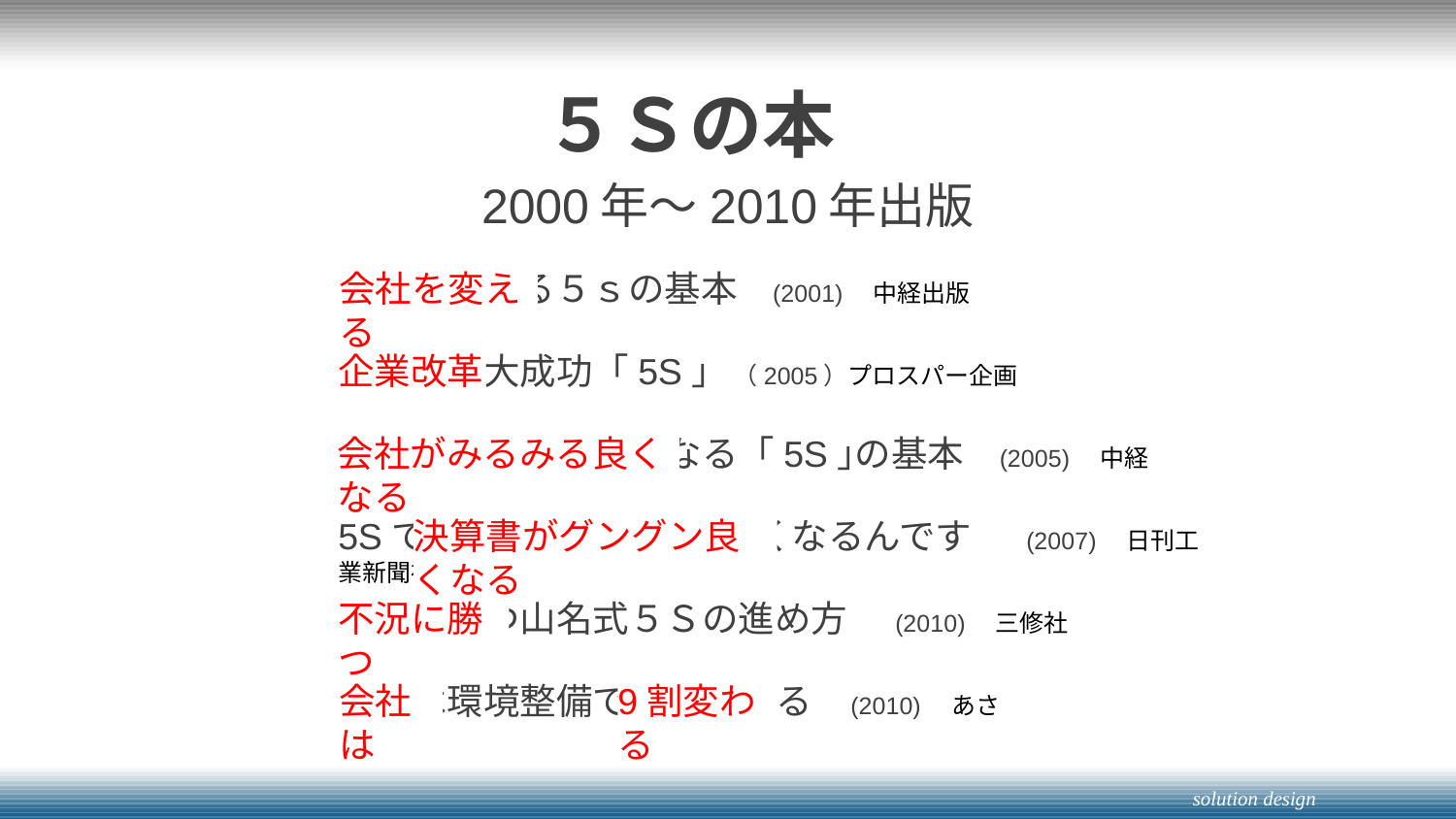

# ５Ｓの本
2000年～2010年出版
会社を変える５ｓの基本 　(2001)　中経出版
会社を変える
企業改革大成功「5S｣　（2005）プロスパー企画
企業改革
会社がみるみる良くなる「5S｣の基本　 (2005)　中経出版
会社がみるみる良くなる
5Sで決算書がグングン良くなるんです　　(2007)　日刊工業新聞社
決算書がグングン良くなる
不況に勝つ山名式５Ｓの進め方　 (2010)　三修社
不況に勝つ
会社は環境整備で9割変わる 　(2010)　あさ出版
9割変わる
会社は